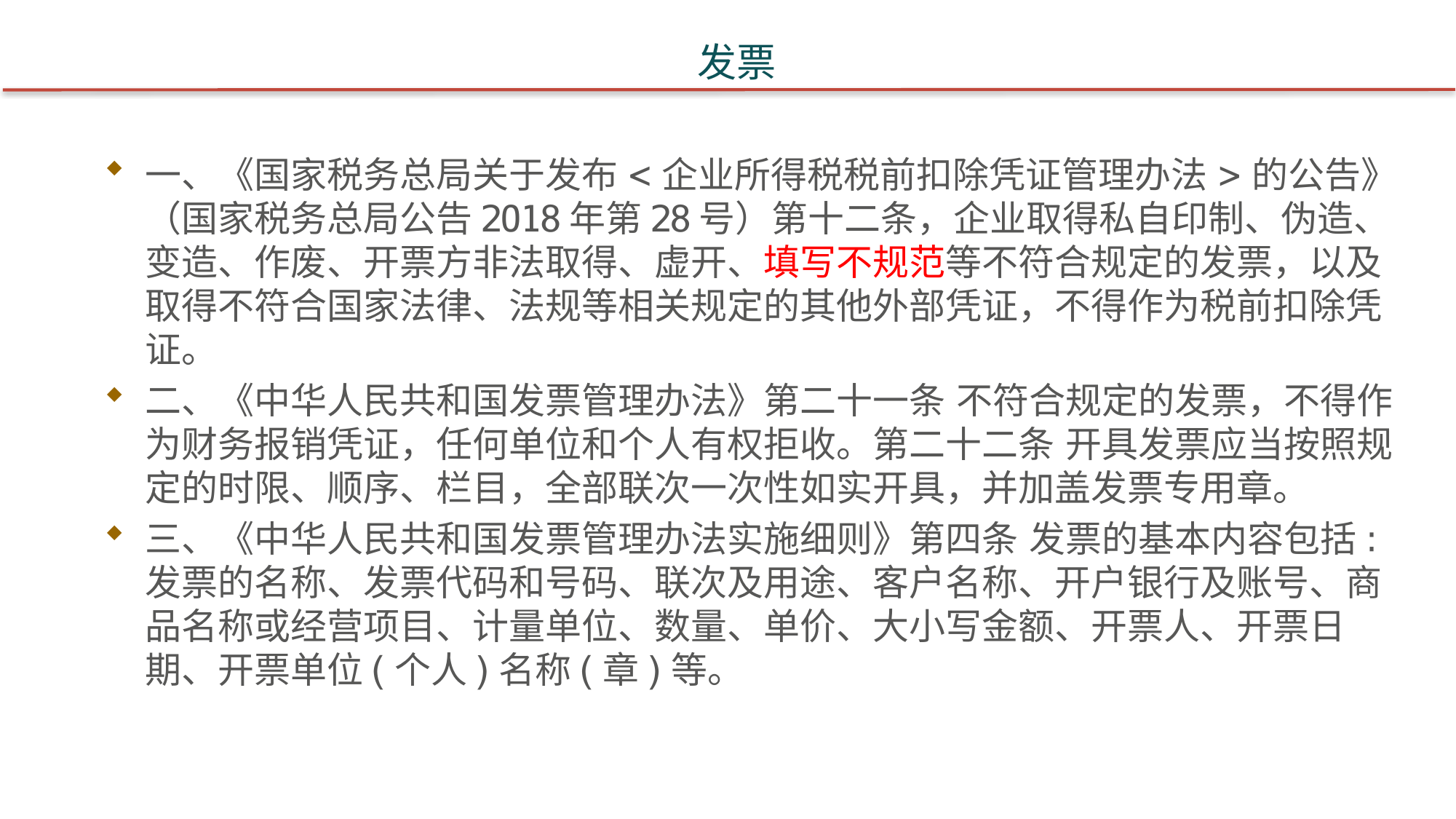

# 发票
一、《国家税务总局关于发布<企业所得税税前扣除凭证管理办法>的公告》（国家税务总局公告2018年第28号）第十二条，企业取得私自印制、伪造、变造、作废、开票方非法取得、虚开、填写不规范等不符合规定的发票，以及取得不符合国家法律、法规等相关规定的其他外部凭证，不得作为税前扣除凭证。
二、《中华人民共和国发票管理办法》第二十一条 不符合规定的发票，不得作为财务报销凭证，任何单位和个人有权拒收。第二十二条 开具发票应当按照规定的时限、顺序、栏目，全部联次一次性如实开具，并加盖发票专用章。
三、《中华人民共和国发票管理办法实施细则》第四条 发票的基本内容包括:发票的名称、发票代码和号码、联次及用途、客户名称、开户银行及账号、商品名称或经营项目、计量单位、数量、单价、大小写金额、开票人、开票日期、开票单位(个人)名称(章)等。